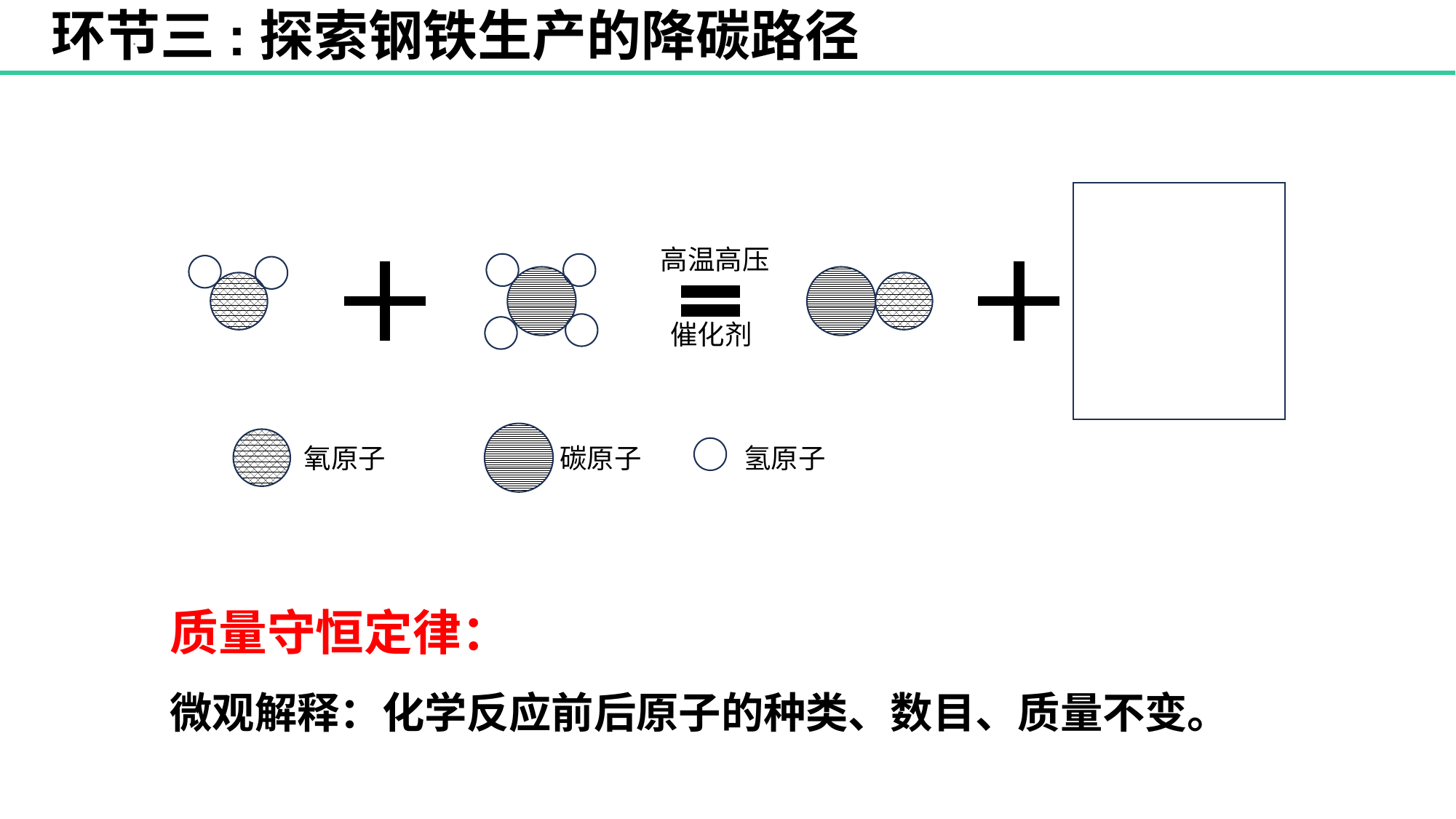

环节三:探索钢铁生产的降碳路径

高温高压

催化剂
氧原子
碳原子
氢原子

质量守恒定律：
微观解释：化学反应前后原子的种类、数目、质量不变。